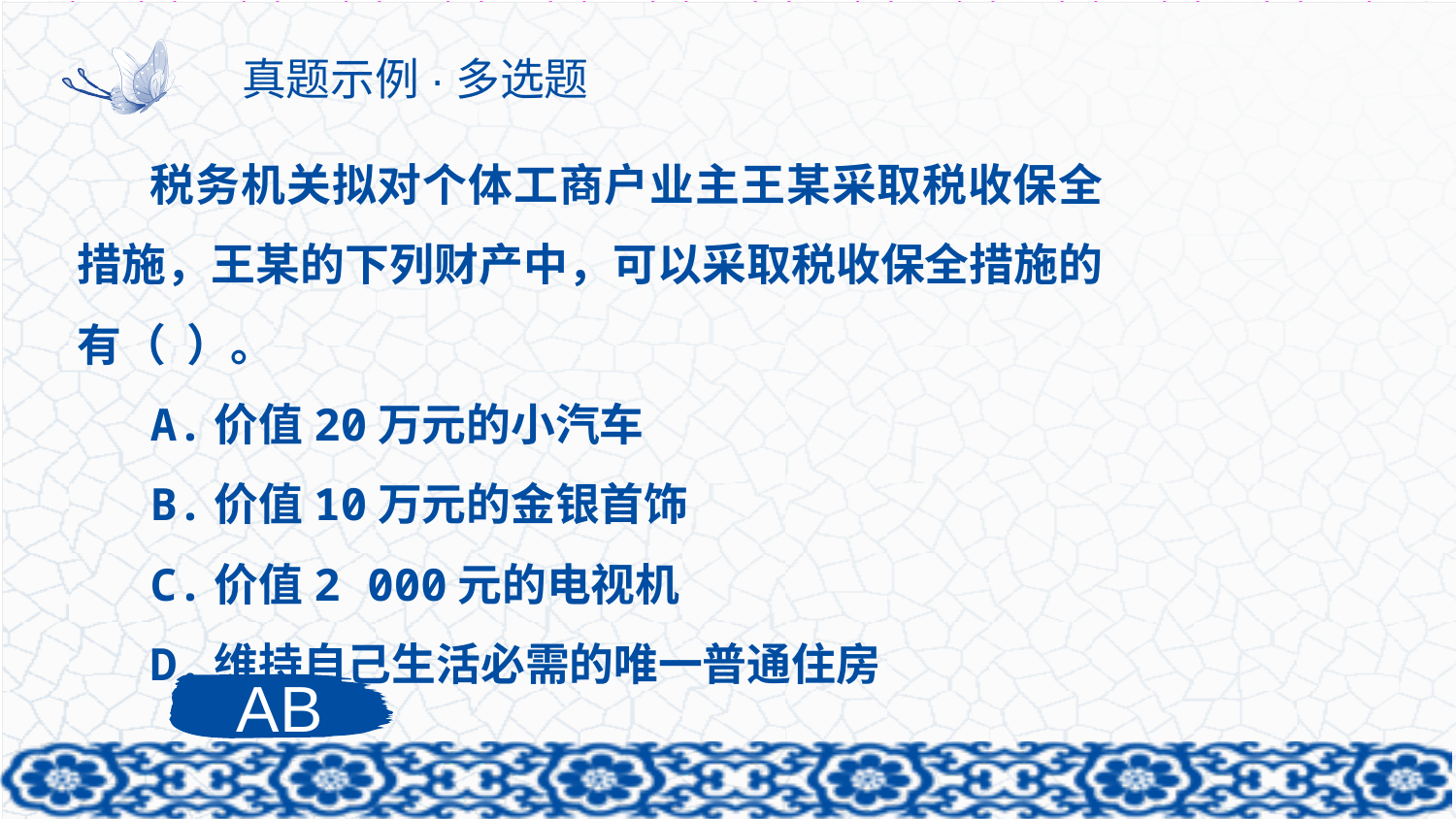

# 真题示例·多选题
税务机关拟对个体工商户业主王某采取税收保全措施，王某的下列财产中，可以采取税收保全措施的有（  ）。
A.价值20万元的小汽车
B.价值10万元的金银首饰
C.价值2 000元的电视机
D.维持自己生活必需的唯一普通住房
AB